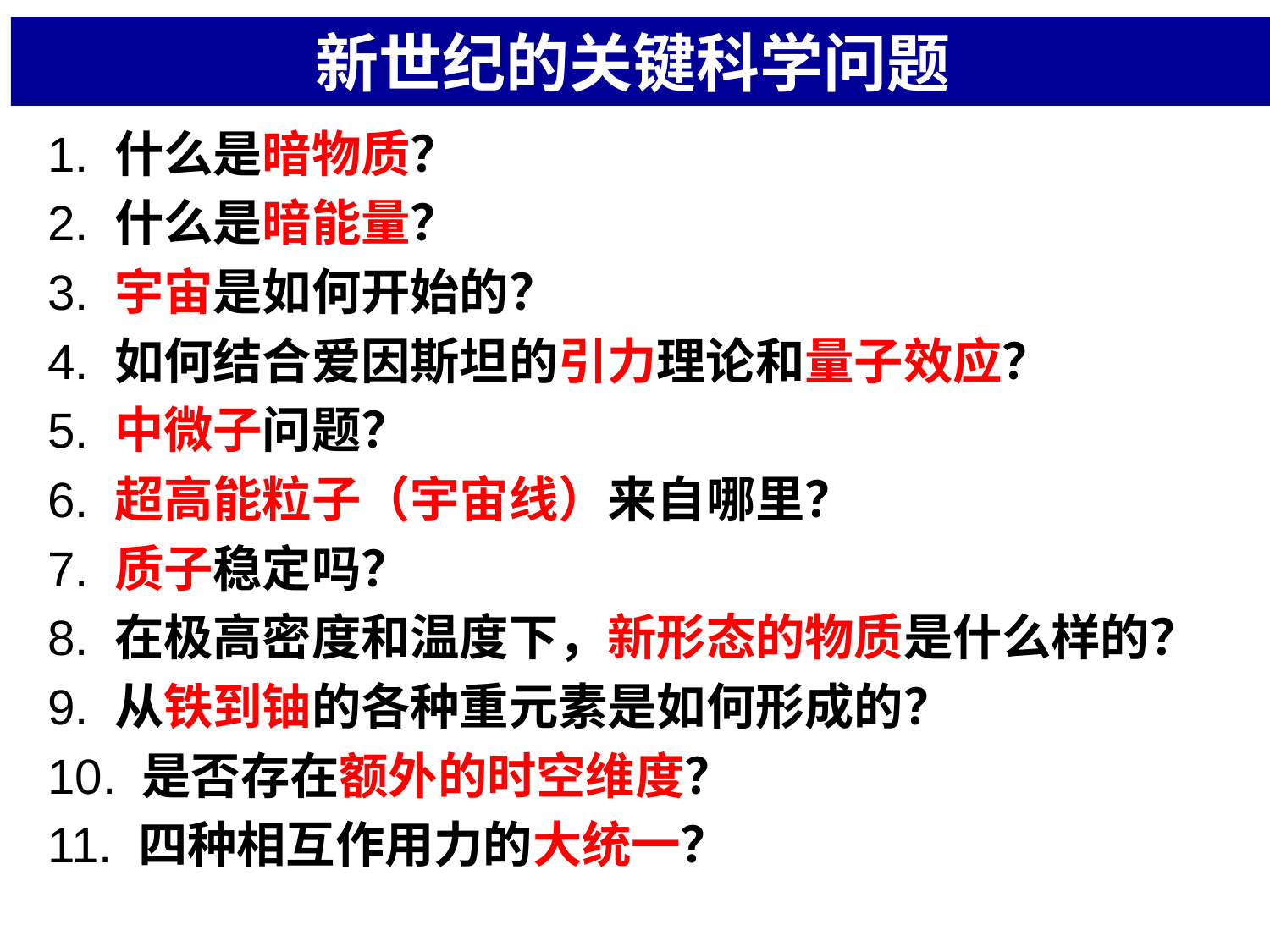

# 新世纪的关键科学问题
1. 什么是暗物质？
2. 什么是暗能量？
3. 宇宙是如何开始的？
4. 如何结合爱因斯坦的引力理论和量子效应？
5. 中微子问题？
6. 超高能粒子（宇宙线）来自哪里？
7. 质子稳定吗？
8. 在极高密度和温度下，新形态的物质是什么样的？
9. 从铁到铀的各种重元素是如何形成的？
10. 是否存在额外的时空维度？
11. 四种相互作用力的大统一？